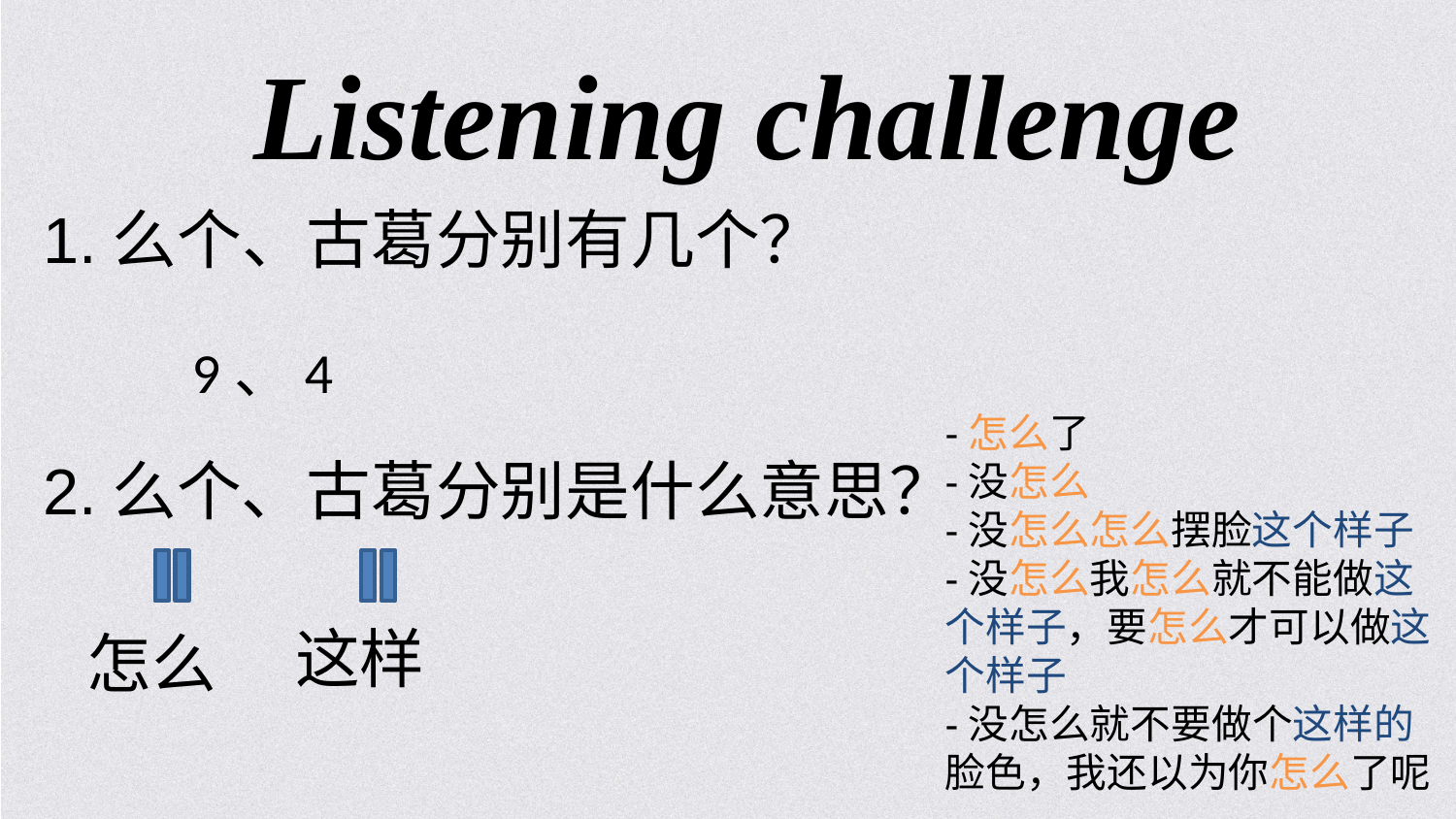

Listening challenge
1.么个、古葛分别有几个？
9、4
-怎么了
-没怎么
-没怎么怎么摆脸这个样子
-没怎么我怎么就不能做这个样子，要怎么才可以做这个样子
-没怎么就不要做个这样的脸色，我还以为你怎么了呢
2.么个、古葛分别是什么意思？

这样
怎么